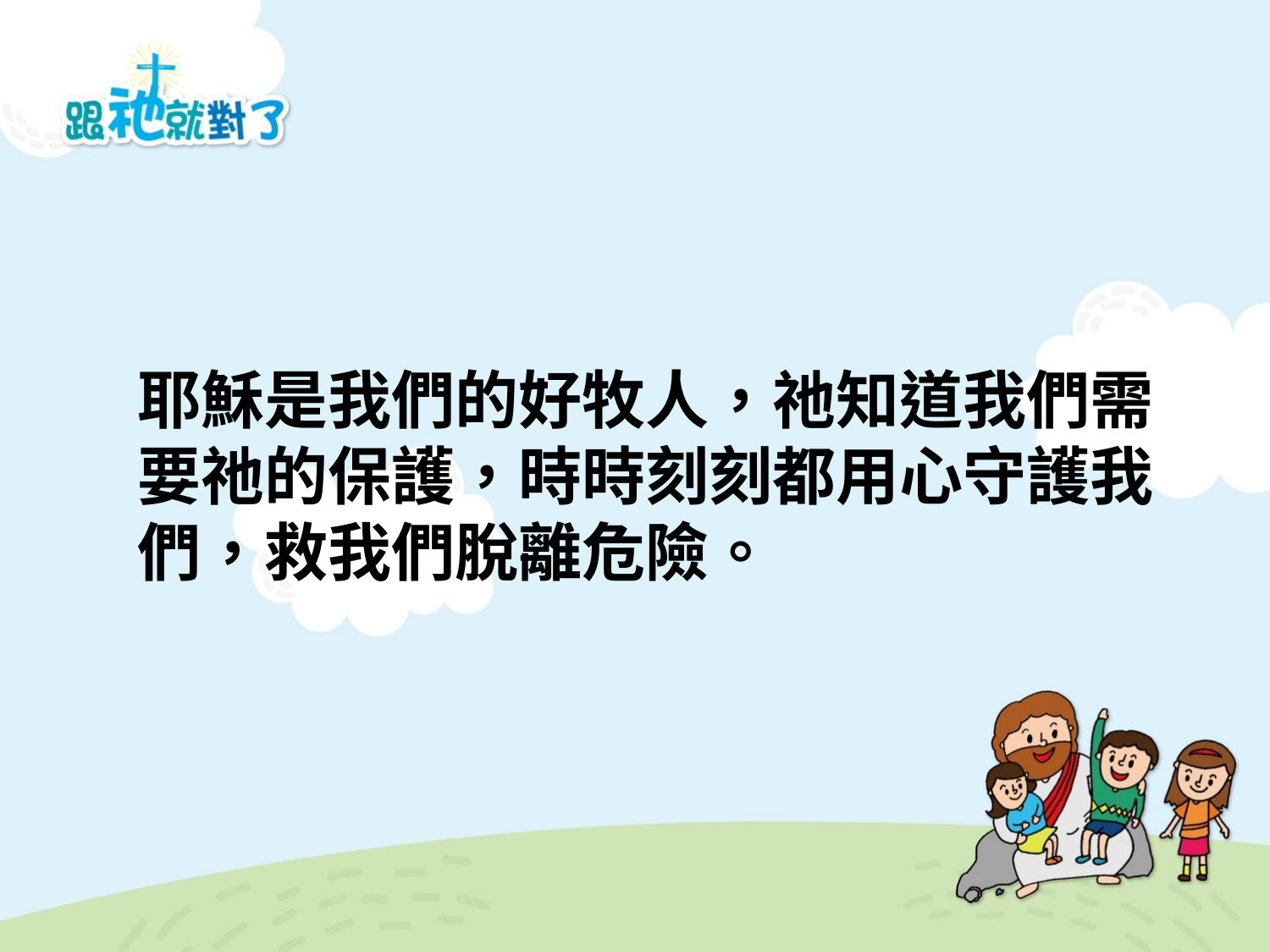

耶穌是我們的好牧人，祂知道我們需要祂的保護，時時刻刻都用心守護我們，救我們脫離危險。